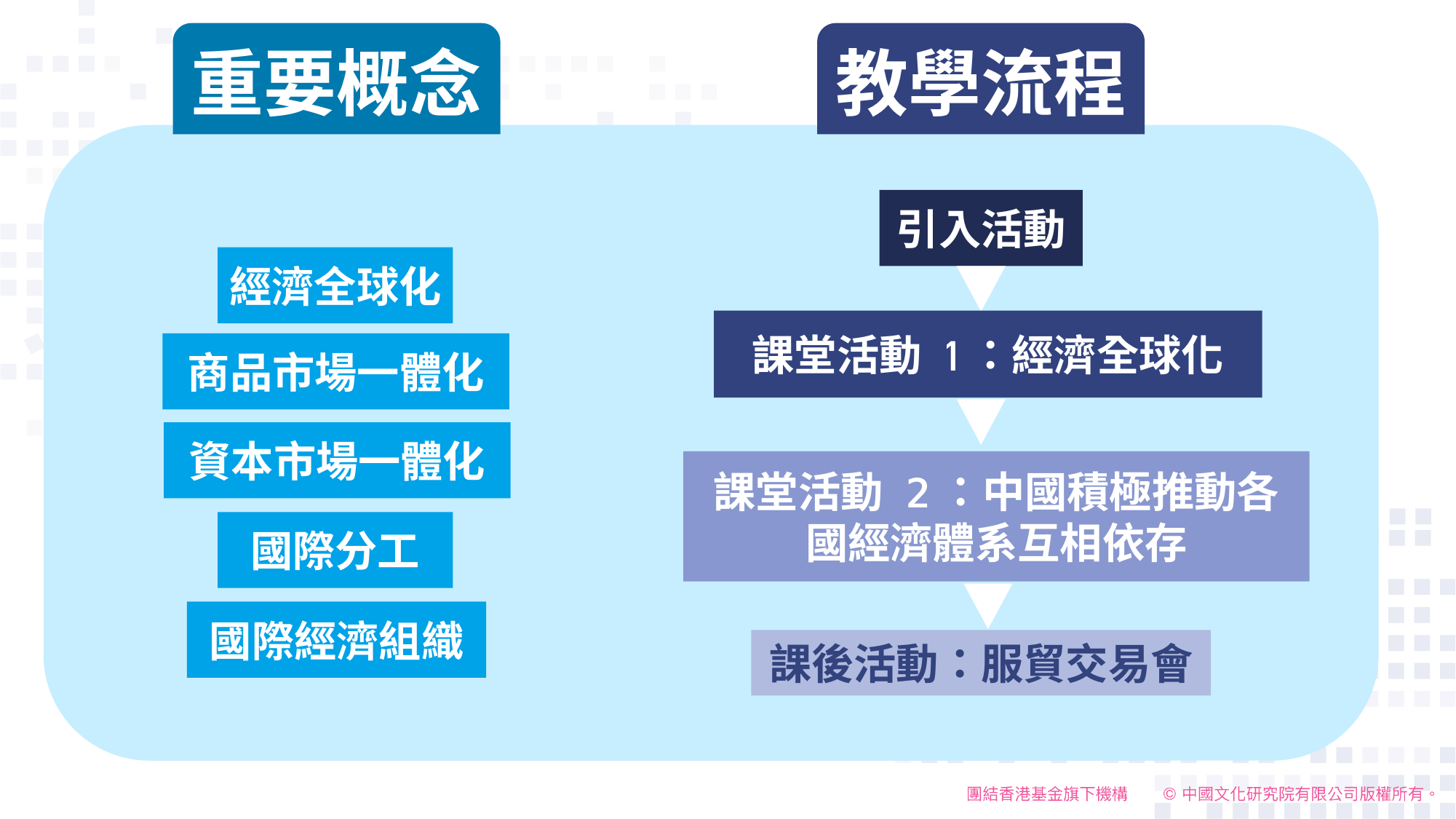

重要概念
教學流程

引入活動
經濟全球化

課堂活動 1：經濟全球化
商品市場一體化

資本市場一體化
課堂活動 2：中國積極推動各國經濟體系互相依存
國際分工

國際經濟組織
課後活動：服貿交易會